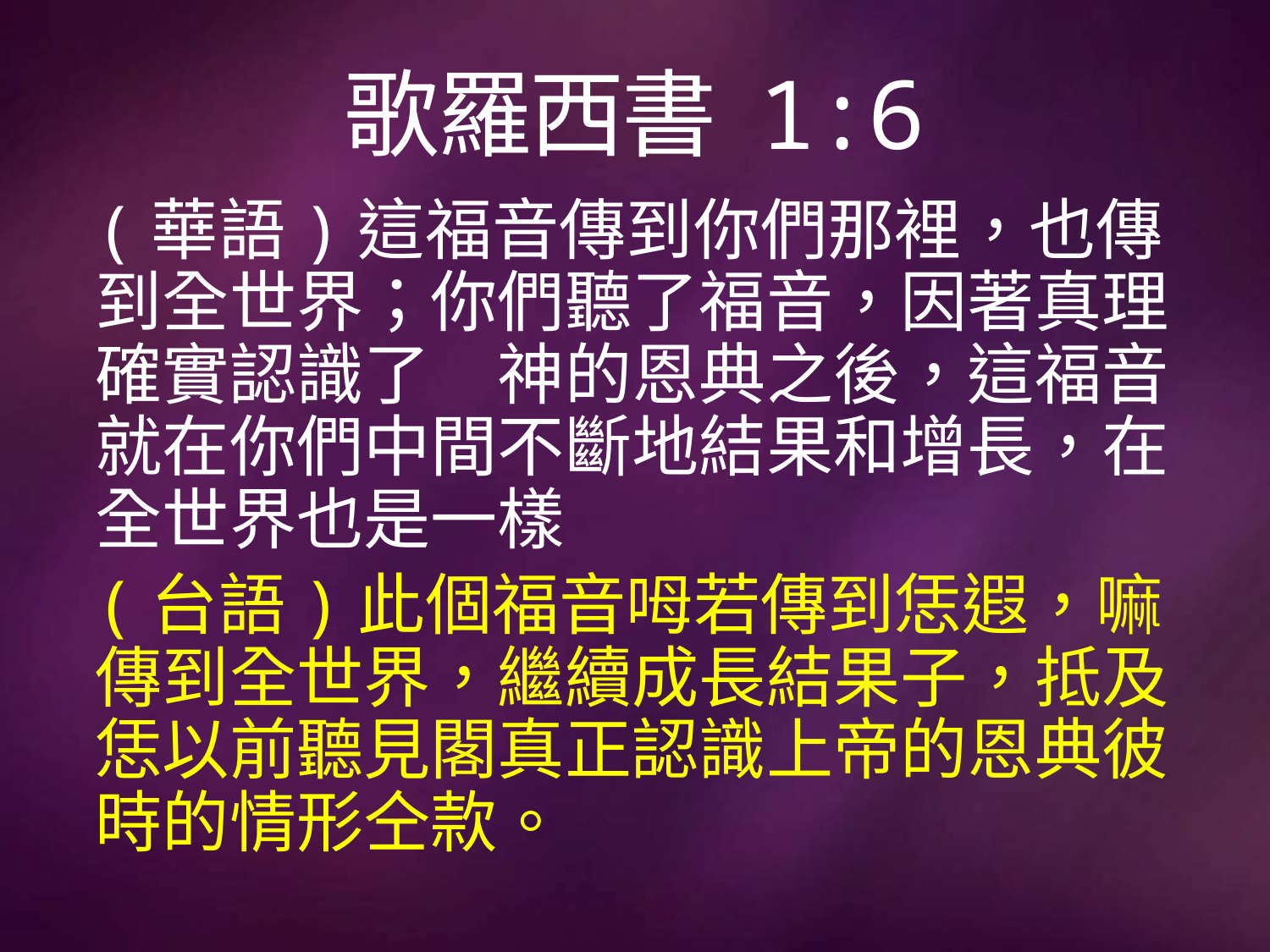

# 歌羅西書 1:6
(華語)這福音傳到你們那裡，也傳到全世界；你們聽了福音，因著真理確實認識了　神的恩典之後，這福音就在你們中間不斷地結果和增長，在全世界也是一樣
(台語)此個福音呣若傳到恁遐，嘛傳到全世界，繼續成長結果子，抵及恁以前聽見閣真正認識上帝的恩典彼時的情形仝款。